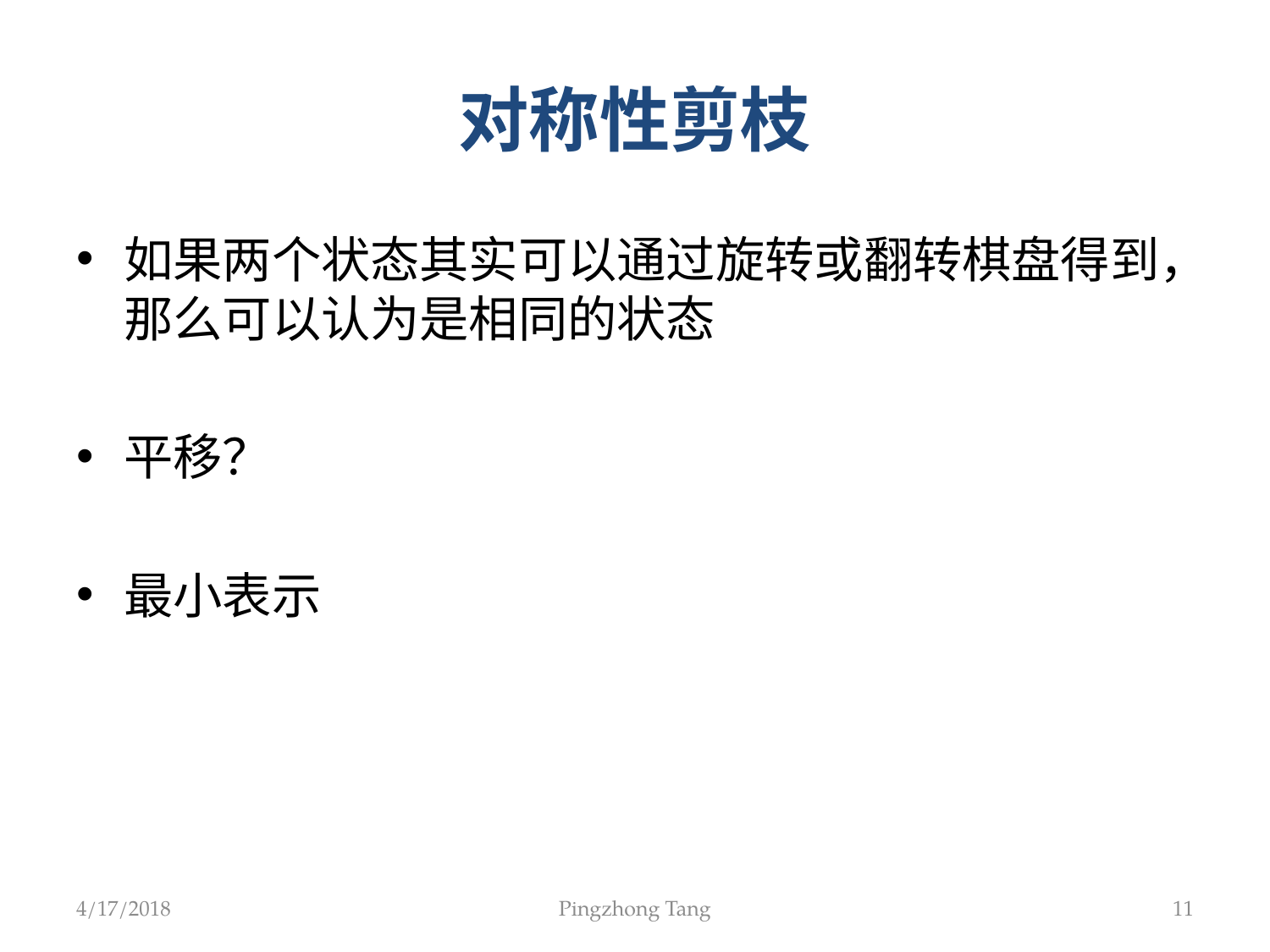

# 对称性剪枝
如果两个状态其实可以通过旋转或翻转棋盘得到，那么可以认为是相同的状态

平移？

最小表示
4/17/2018
Pingzhong Tang
11